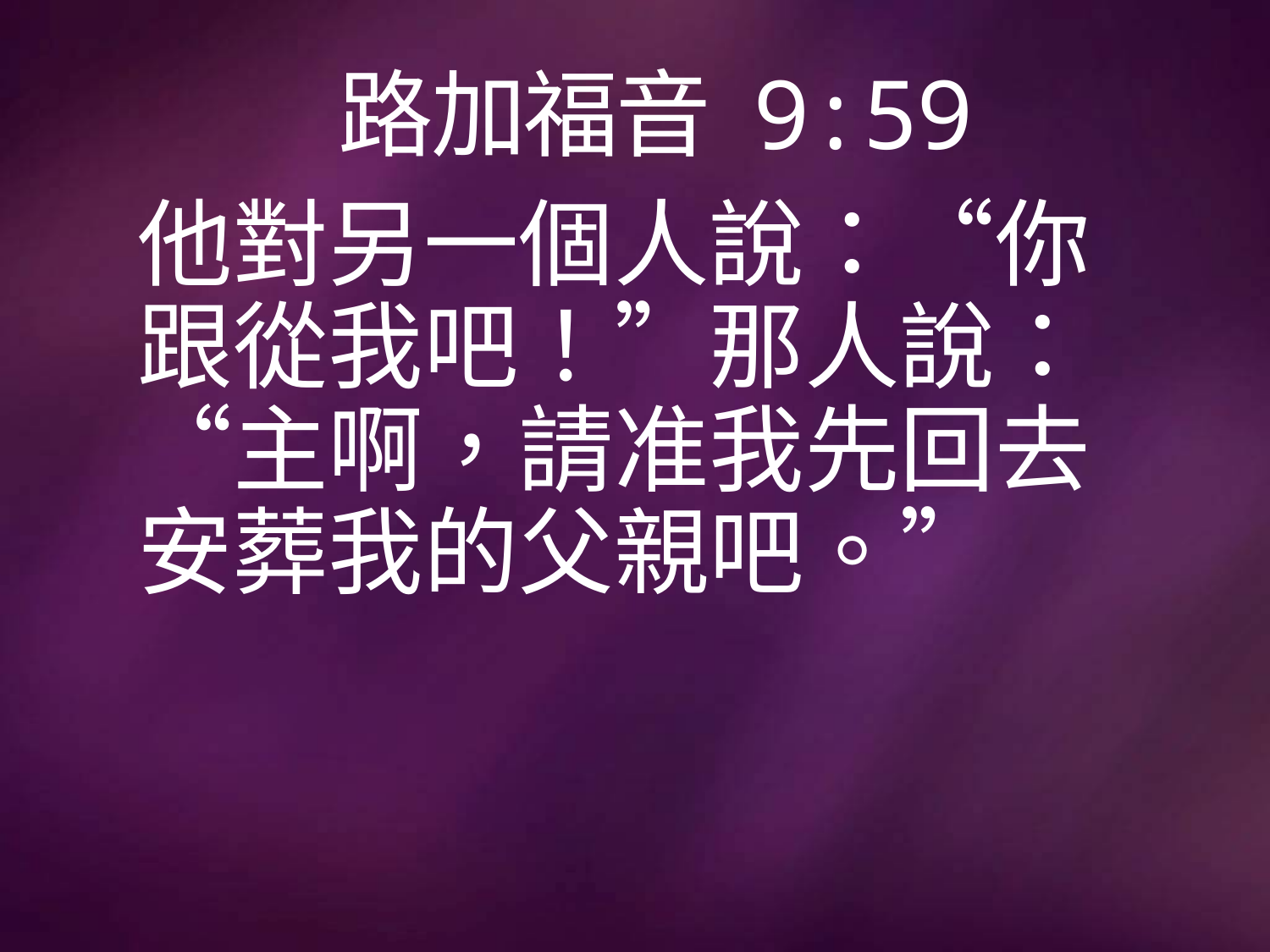

# 路加福音 9:59
他對另一個人說：“你跟從我吧！”那人說：“主啊，請准我先回去安葬我的父親吧。”